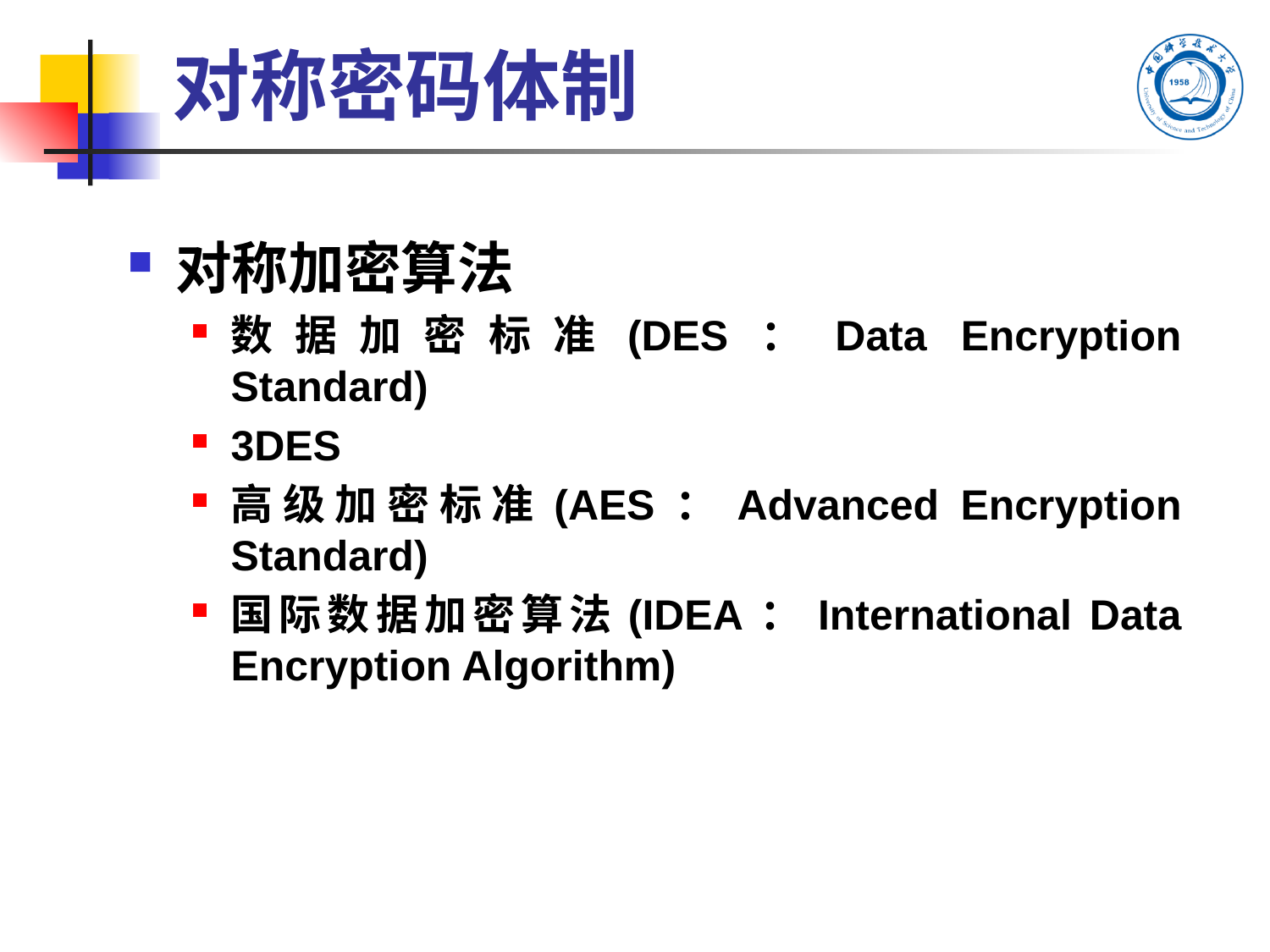

# 对称密码体制
对称加密算法
数据加密标准(DES：Data Encryption Standard)
3DES
高级加密标准(AES：Advanced Encryption Standard)
国际数据加密算法(IDEA：International Data Encryption Algorithm)